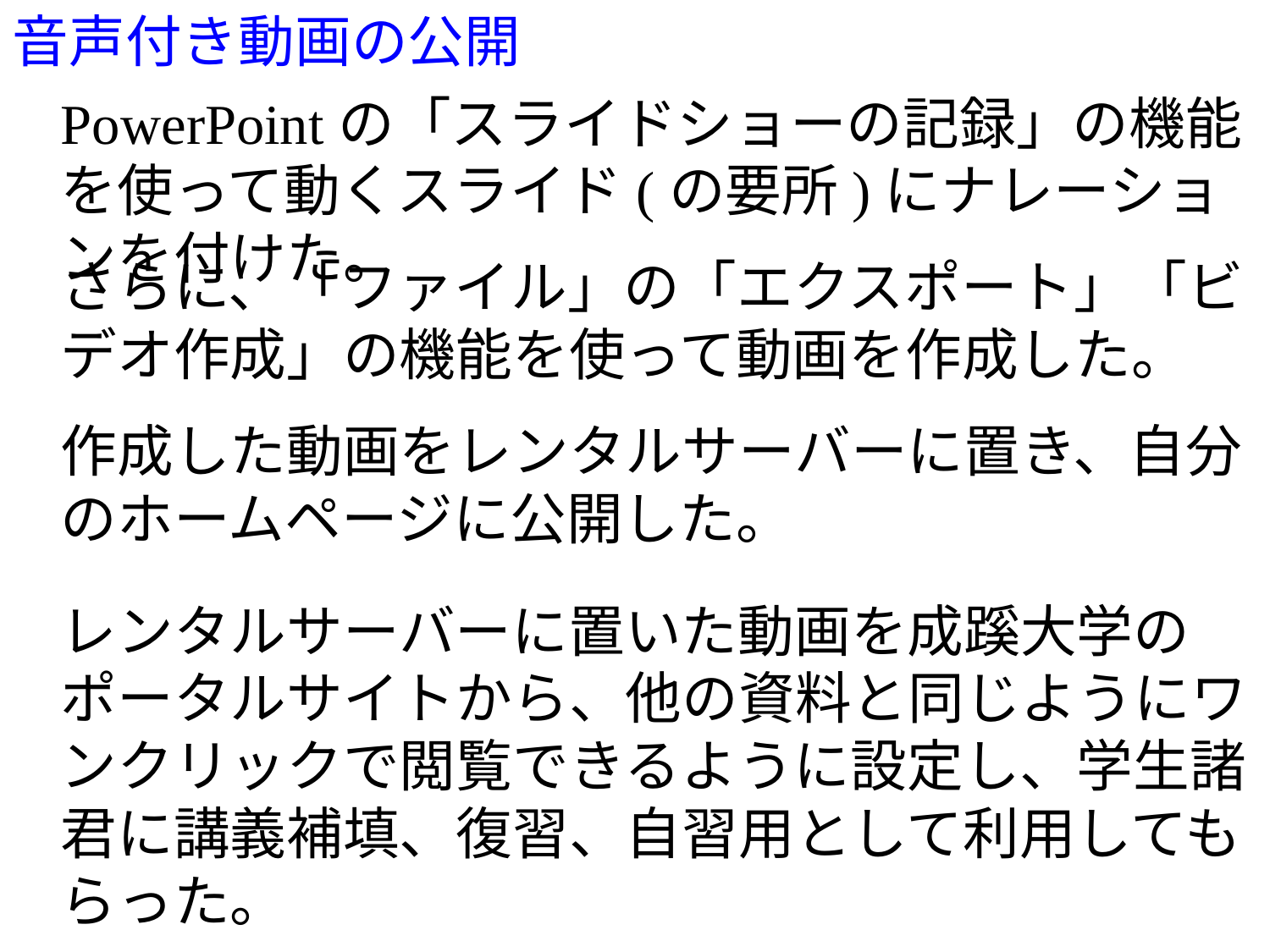

音声付き動画の公開
PowerPointの「スライドショーの記録」の機能を使って動くスライド(の要所)にナレーションを付けた。
さらに、「ファイル」の「エクスポート」「ビデオ作成」の機能を使って動画を作成した。
作成した動画をレンタルサーバーに置き、自分のホームページに公開した。
レンタルサーバーに置いた動画を成蹊大学のポータルサイトから、他の資料と同じようにワンクリックで閲覧できるように設定し、学生諸君に講義補填、復習、自習用として利用してもらった。